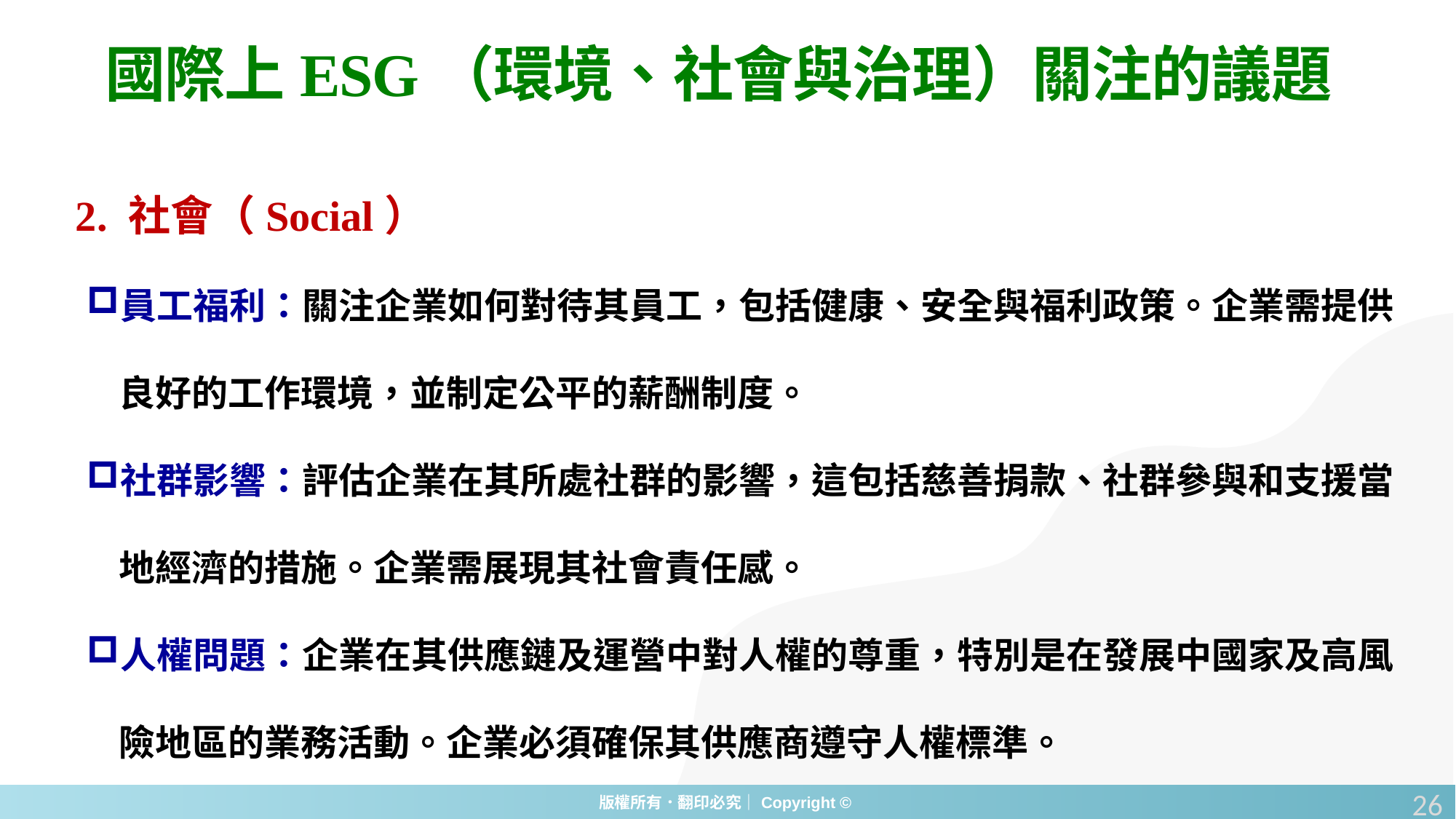

國際上ESG（環境、社會與治理）關注的議題
 2. 社會（Social）
員工福利：關注企業如何對待其員工，包括健康、安全與福利政策。企業需提供良好的工作環境，並制定公平的薪酬制度。
社群影響：評估企業在其所處社群的影響，這包括慈善捐款、社群參與和支援當地經濟的措施。企業需展現其社會責任感。
人權問題：企業在其供應鏈及運營中對人權的尊重，特別是在發展中國家及高風險地區的業務活動。企業必須確保其供應商遵守人權標準。
26